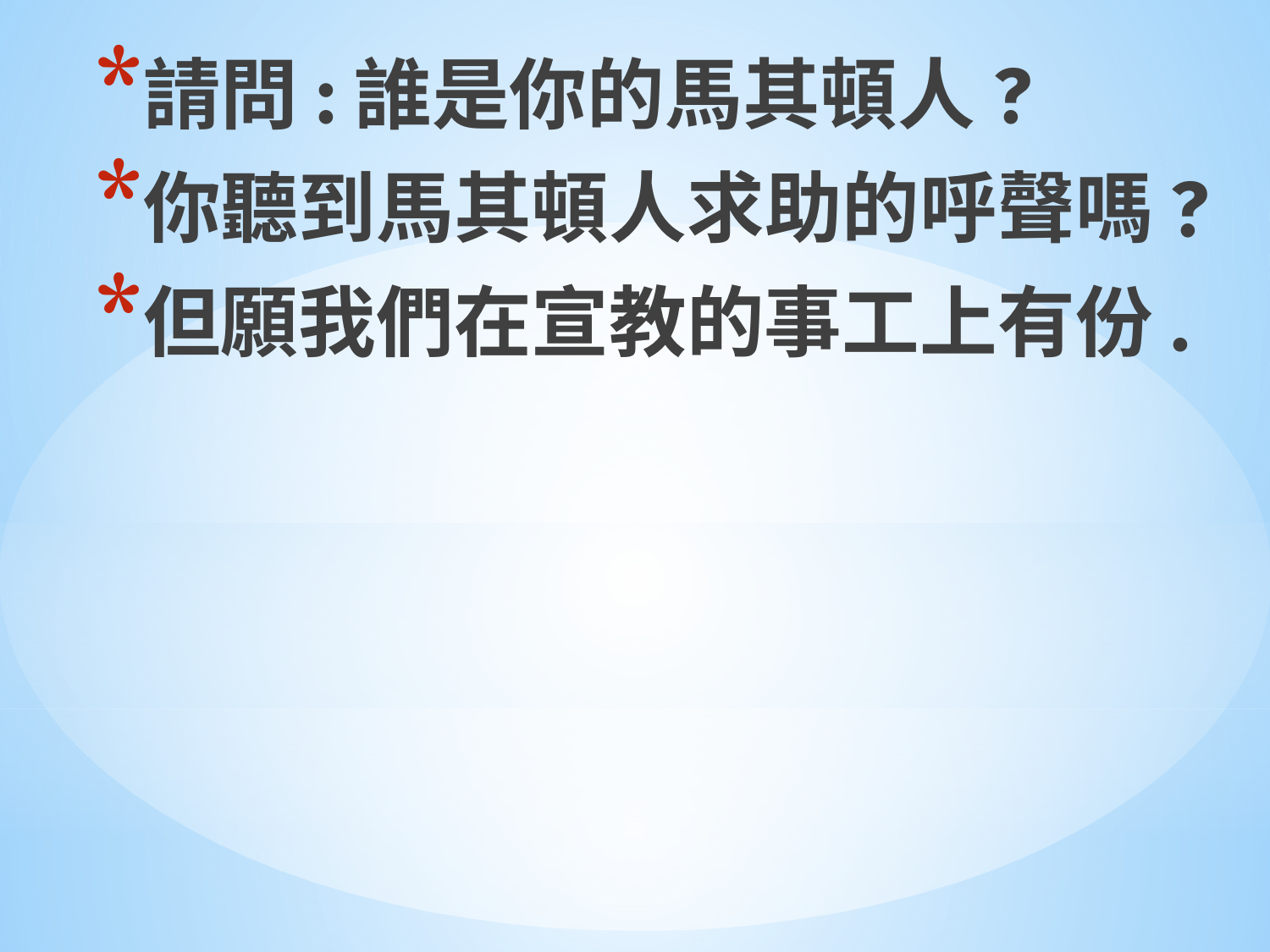

請問:誰是你的馬其頓人?
你聽到馬其頓人求助的呼聲嗎?
但願我們在宣教的事工上有份.

#